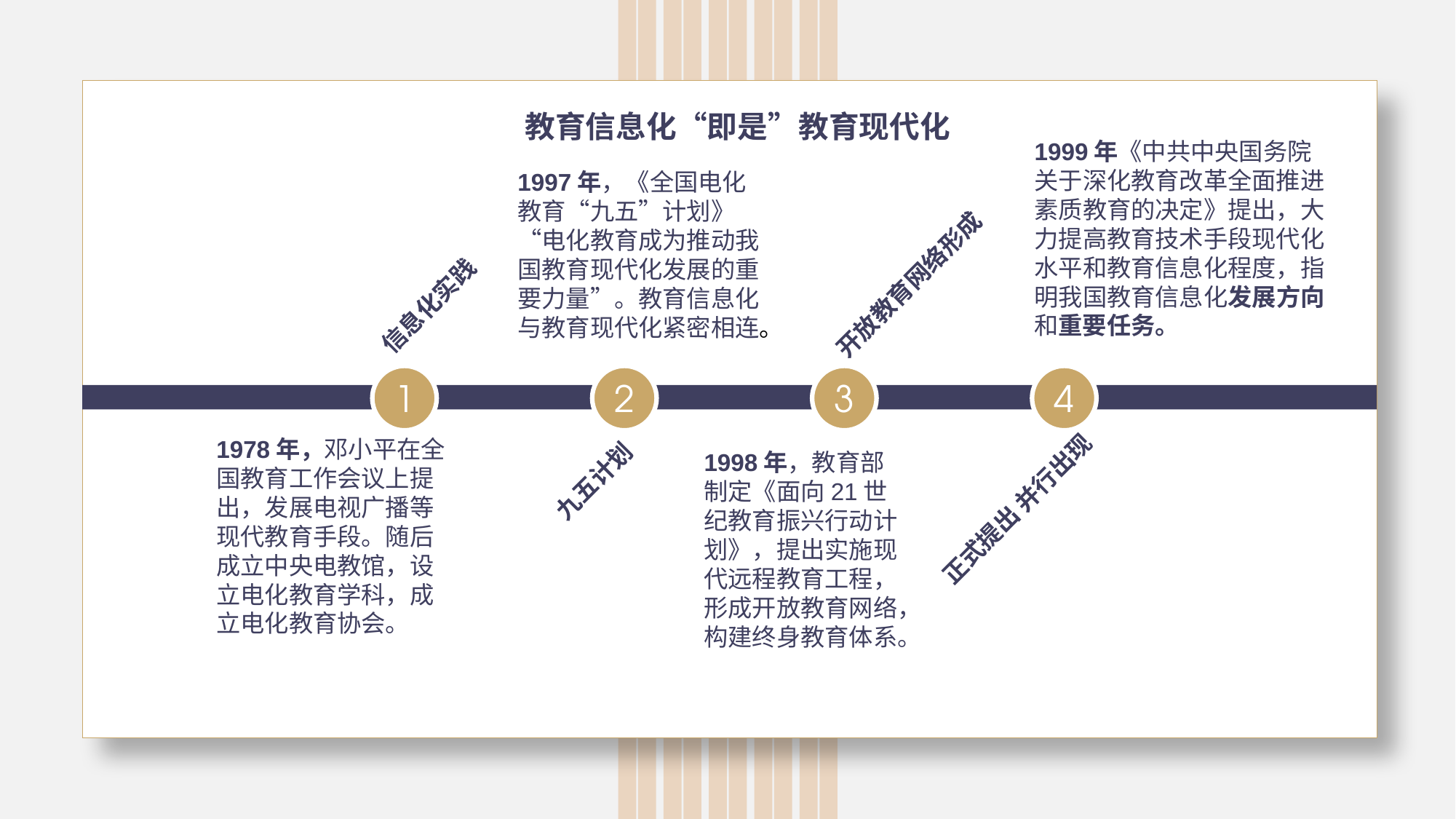

教育信息化“即是”教育现代化
1999年《中共中央国务院关于深化教育改革全面推进素质教育的决定》提出，大力提高教育技术手段现代化水平和教育信息化程度，指明我国教育信息化发展方向和重要任务。
1997年，《全国电化教育“九五”计划》“电化教育成为推动我国教育现代化发展的重要力量”。教育信息化与教育现代化紧密相连。
开放教育网络形成
信息化实践
1
2
3
4

1978年，邓小平在全国教育工作会议上提出，发展电视广播等现代教育手段。随后成立中央电教馆，设立电化教育学科，成立电化教育协会。
1998年，教育部制定《面向21世纪教育振兴行动计划》，提出实施现代远程教育工程，形成开放教育网络，构建终身教育体系。
九五计划
正式提出 并行出现
。